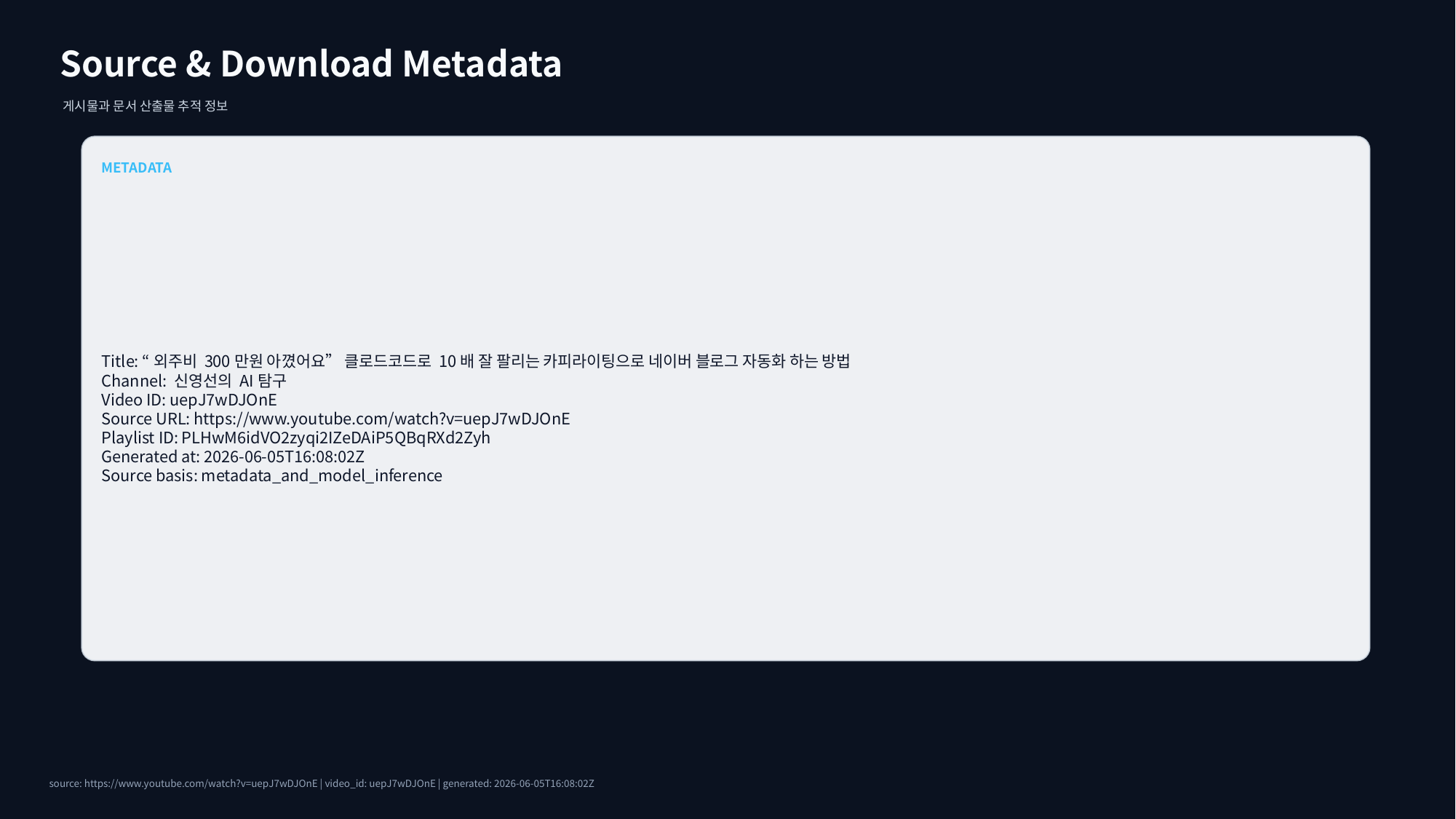

Source & Download Metadata
게시물과 문서 산출물 추적 정보

METADATA
Title: “외주비 300만원 아꼈어요” 클로드코드로 10배 잘 팔리는 카피라이팅으로 네이버 블로그 자동화 하는 방법
Channel: 신영선의 AI탐구
Video ID: uepJ7wDJOnE
Source URL: https://www.youtube.com/watch?v=uepJ7wDJOnE
Playlist ID: PLHwM6idVO2zyqi2IZeDAiP5QBqRXd2Zyh
Generated at: 2026-06-05T16:08:02Z
Source basis: metadata_and_model_inference
source: https://www.youtube.com/watch?v=uepJ7wDJOnE | video_id: uepJ7wDJOnE | generated: 2026-06-05T16:08:02Z